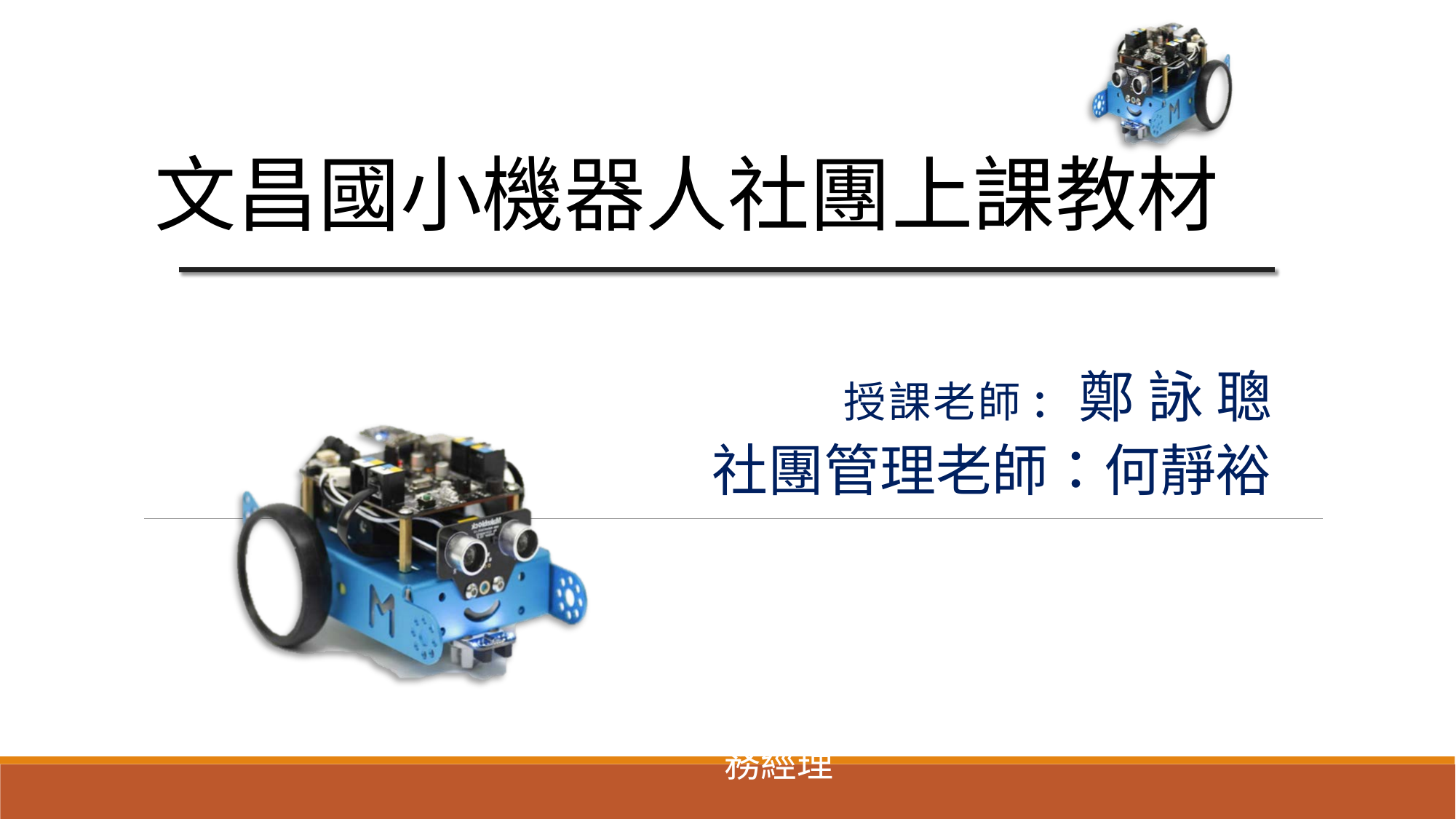

文昌國小機器人社團上課教材

授課老師: 鄭 詠 聰
社團管理老師：何靜裕

勞動部雲嘉南分署  儀巨科技有限公司  益眾科技有限公司
外聘講師  業務顧問  代理商
BEAM機器人教育&設計學苑	業務經理